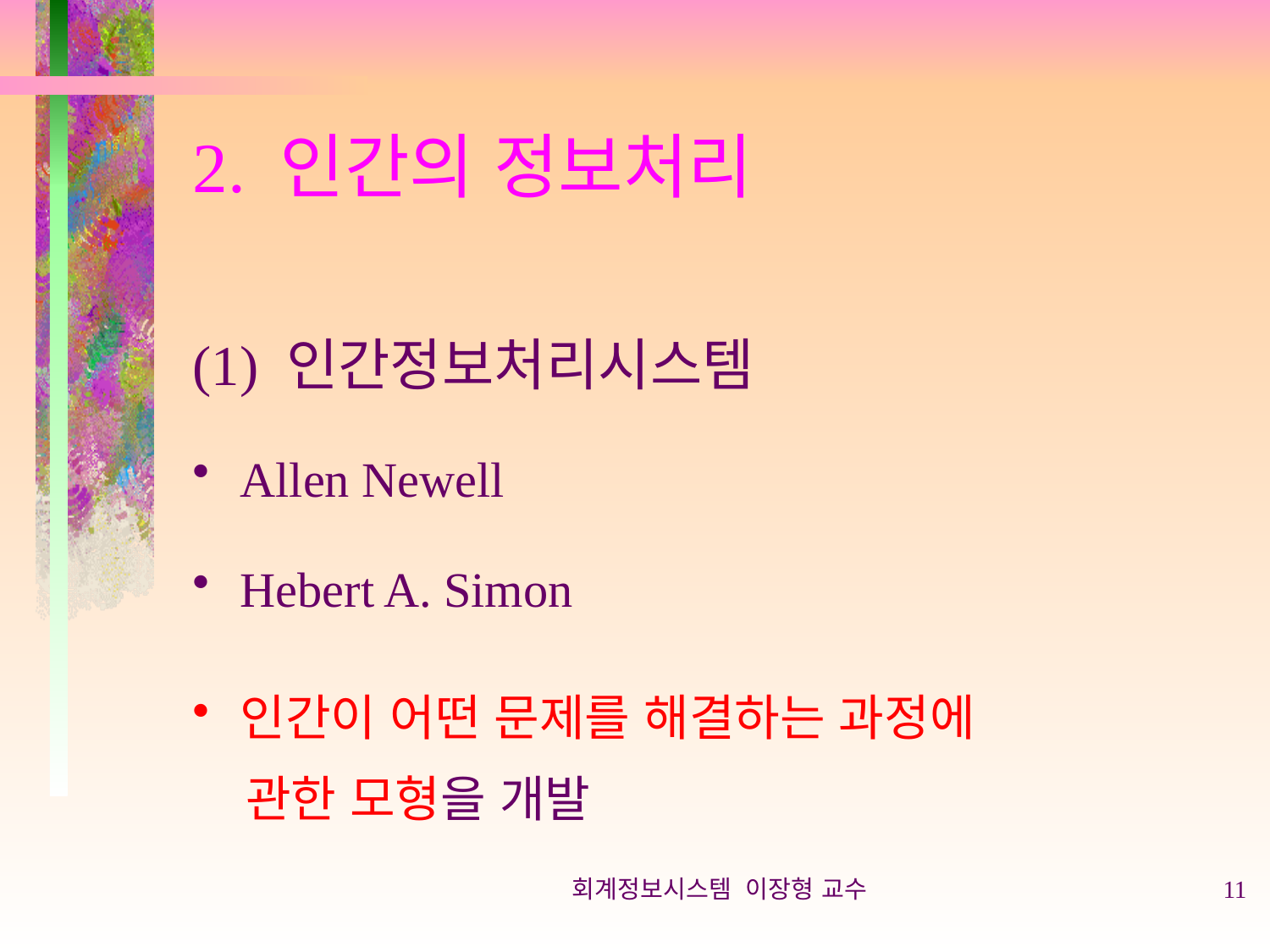

# 2. 인간의 정보처리
(1) 인간정보처리시스템
Allen Newell
Hebert A. Simon
인간이 어떤 문제를 해결하는 과정에
   관한 모형을 개발

회계정보시스템  이장형 교수
11